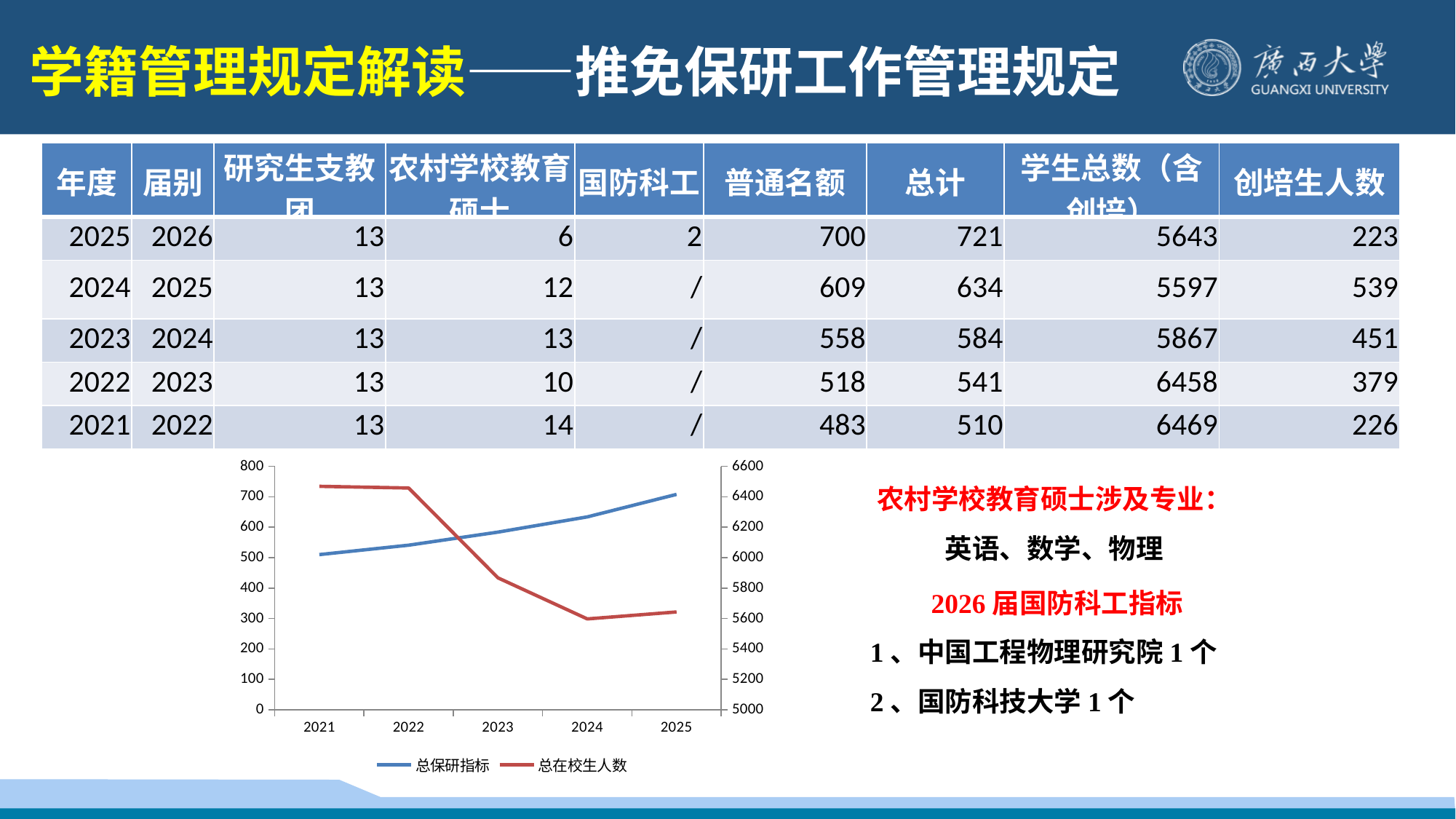

学籍管理规定解读——推免保研工作管理规定
| 年度 | 届别 | 研究生支教团 | 农村学校教育硕士 | 国防科工 | 普通名额 | 总计 | 学生总数（含创培） | 创培生人数 |
| --- | --- | --- | --- | --- | --- | --- | --- | --- |
| 2025 | 2026 | 13 | 6 | 2 | 700 | 721 | 5643 | 223 |
| 2024 | 2025 | 13 | 12 | / | 609 | 634 | 5597 | 539 |
| 2023 | 2024 | 13 | 13 | / | 558 | 584 | 5867 | 451 |
| 2022 | 2023 | 13 | 10 | / | 518 | 541 | 6458 | 379 |
| 2021 | 2022 | 13 | 14 | / | 483 | 510 | 6469 | 226 |

### Chart

| Category | 总保研指标 | 总在校生人数 |
|---|---|---|
| 2021 | 510.0 | 6469.0 |
| 2022 | 541.0 | 6458.0 |
| 2023 | 584.0 | 5867.0 |
| 2024 | 634.0 | 5597.0 |
| 2025 | 708.0 | 5643.0 |
农村学校教育硕士涉及专业：英语、数学、物理
2026届国防科工指标
1、中国工程物理研究院1个
2、国防科技大学1个